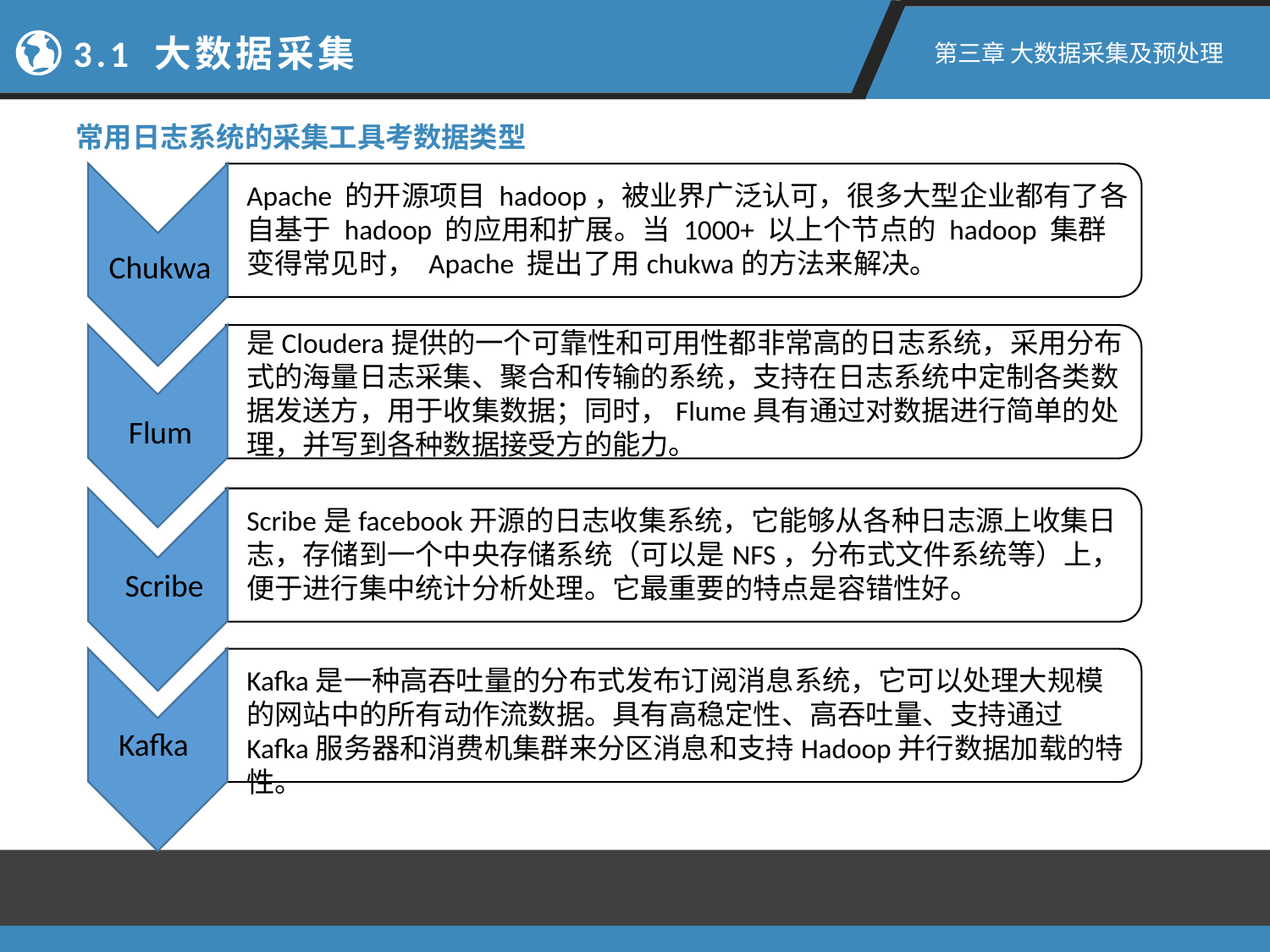

3.1 大数据采集

第三章 大数据采集及预处理
常用日志系统的采集工具考数据类型

Apache 的开源项目 hadoop，被业界广泛认可，很多大型企业都有了各自基于 hadoop 的应用和扩展。当 1000+ 以上个节点的 hadoop 集群变得常见时， Apache 提出了用chukwa的方法来解决。

Chukwa

是Cloudera提供的一个可靠性和可用性都非常高的日志系统，采用分布式的海量日志采集、聚合和传输的系统，支持在日志系统中定制各类数据发送方，用于收集数据；同时，Flume具有通过对数据进行简单的处理，并写到各种数据接受方的能力。

Flum

Scribe是facebook开源的日志收集系统，它能够从各种日志源上收集日志，存储到一个中央存储系统（可以是NFS，分布式文件系统等）上，便于进行集中统计分析处理。它最重要的特点是容错性好。

Scribe

Kafka是一种高吞吐量的分布式发布订阅消息系统，它可以处理大规模的网站中的所有动作流数据。具有高稳定性、高吞吐量、支持通过Kafka服务器和消费机集群来分区消息和支持Hadoop并行数据加载的特性。

Kafka